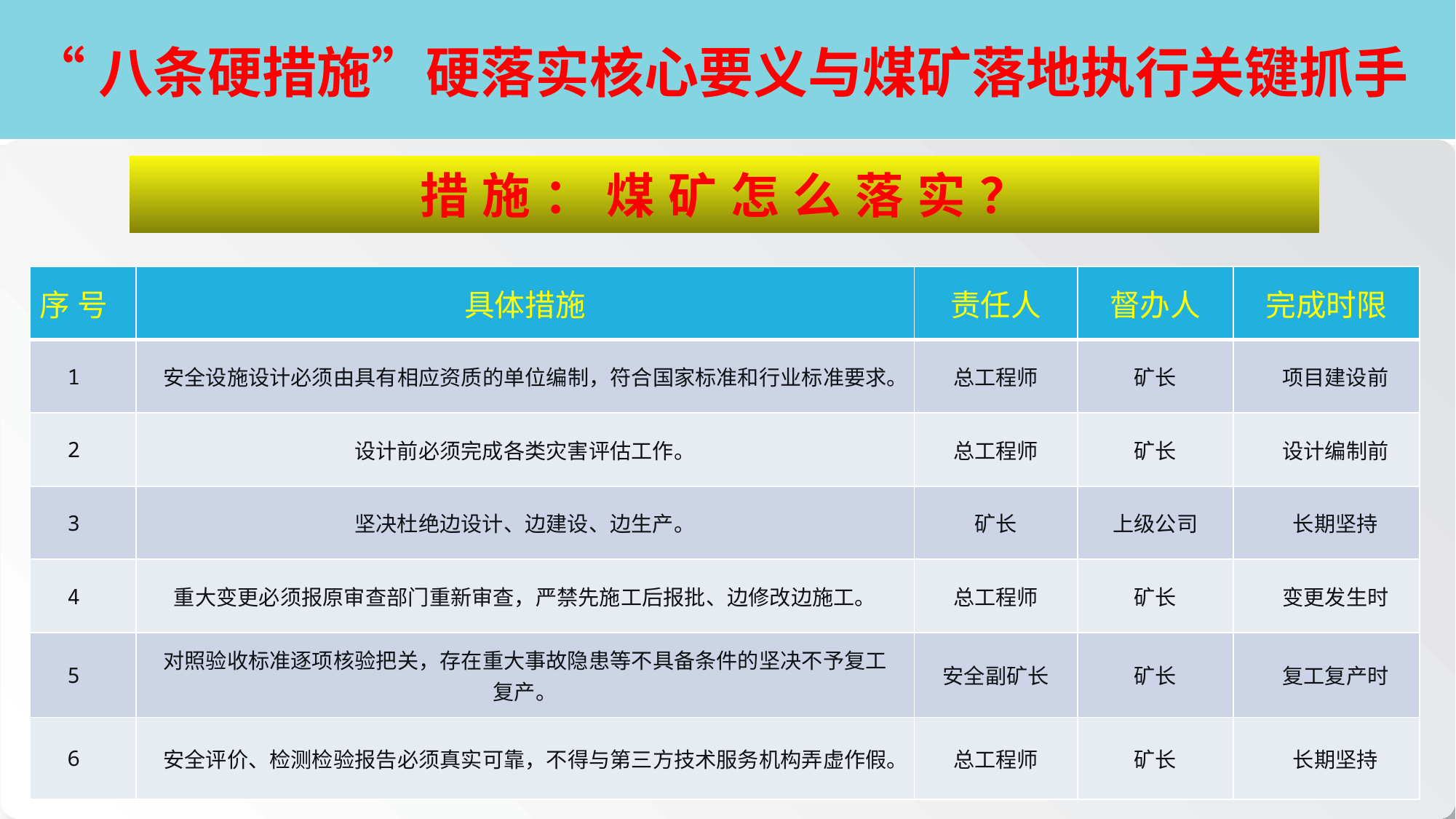

# “八条硬措施”硬落实核心要义与煤矿落地执行关键抓手

措施：煤矿怎么落实？

| 序 号 | 具体措施 | 责任人 | 督办人 | 完成时限 |
| --- | --- | --- | --- | --- |
| 1 | 安全设施设计必须由具有相应资质的单位编制，符合国家标准和行业标准要求。 | 总工程师 | 矿长 | 项目建设前 |
| 2 | 设计前必须完成各类灾害评估工作。 | 总工程师 | 矿长 | 设计编制前 |
| 3 | 坚决杜绝边设计、边建设、边生产。 | 矿长 | 上级公司 | 长期坚持 |
| 4 | 重大变更必须报原审查部门重新审查，严禁先施工后报批、边修改边施工。 | 总工程师 | 矿长 | 变更发生时 |
| 5 | 对照验收标准逐项核验把关，存在重大事故隐患等不具备条件的坚决不予复工复产。 | 安全副矿长 | 矿长 | 复工复产时 |
| 6 | 安全评价、检测检验报告必须真实可靠，不得与第三方技术服务机构弄虚作假。 | 总工程师 | 矿长 | 长期坚持 |